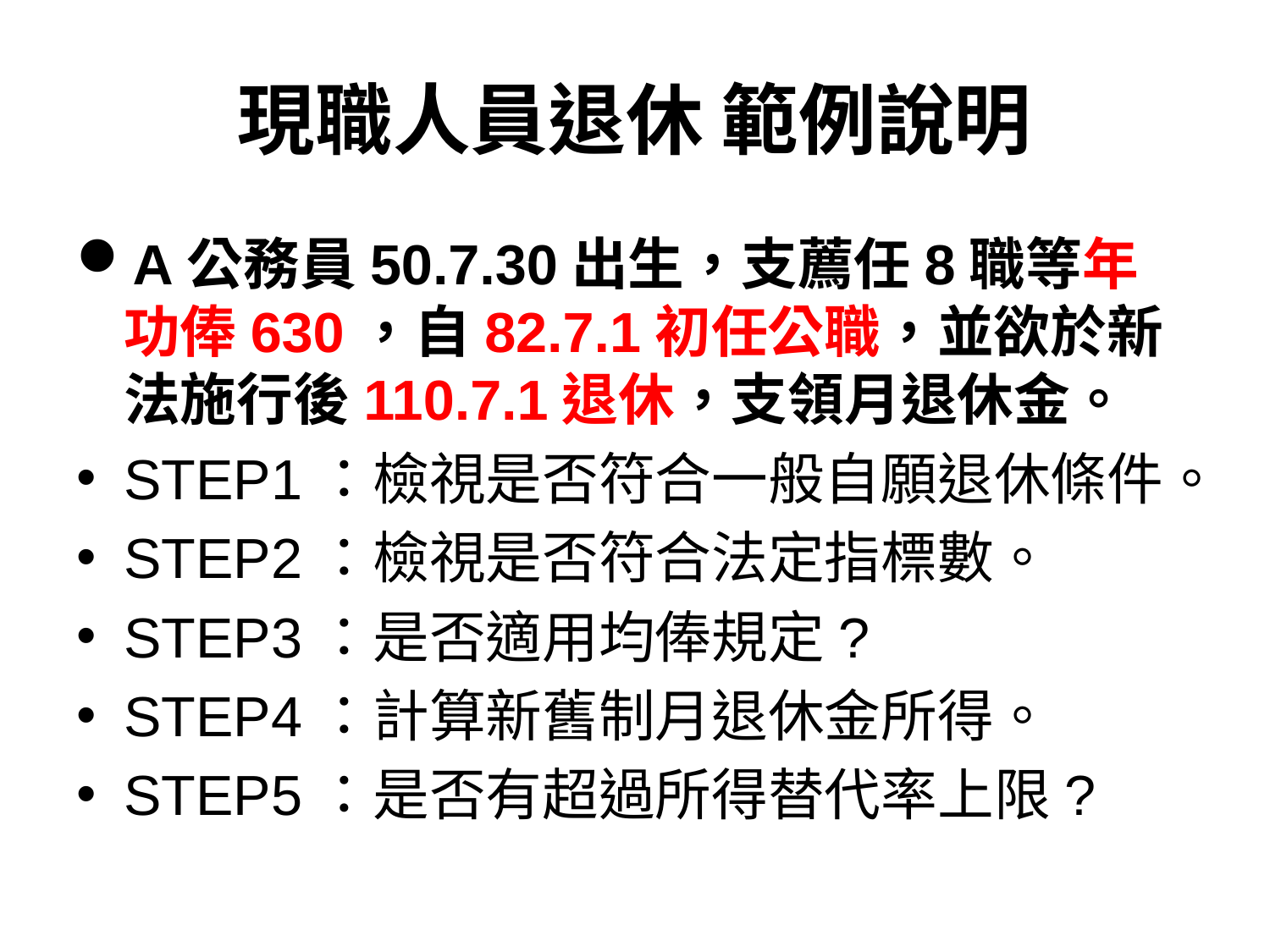

# 現職人員退休 範例說明
A公務員50.7.30出生，支薦任8職等年功俸630，自82.7.1初任公職，並欲於新法施行後110.7.1退休，支領月退休金。
STEP1：檢視是否符合一般自願退休條件。
STEP2：檢視是否符合法定指標數。
STEP3：是否適用均俸規定?
STEP4：計算新舊制月退休金所得。
STEP5：是否有超過所得替代率上限?